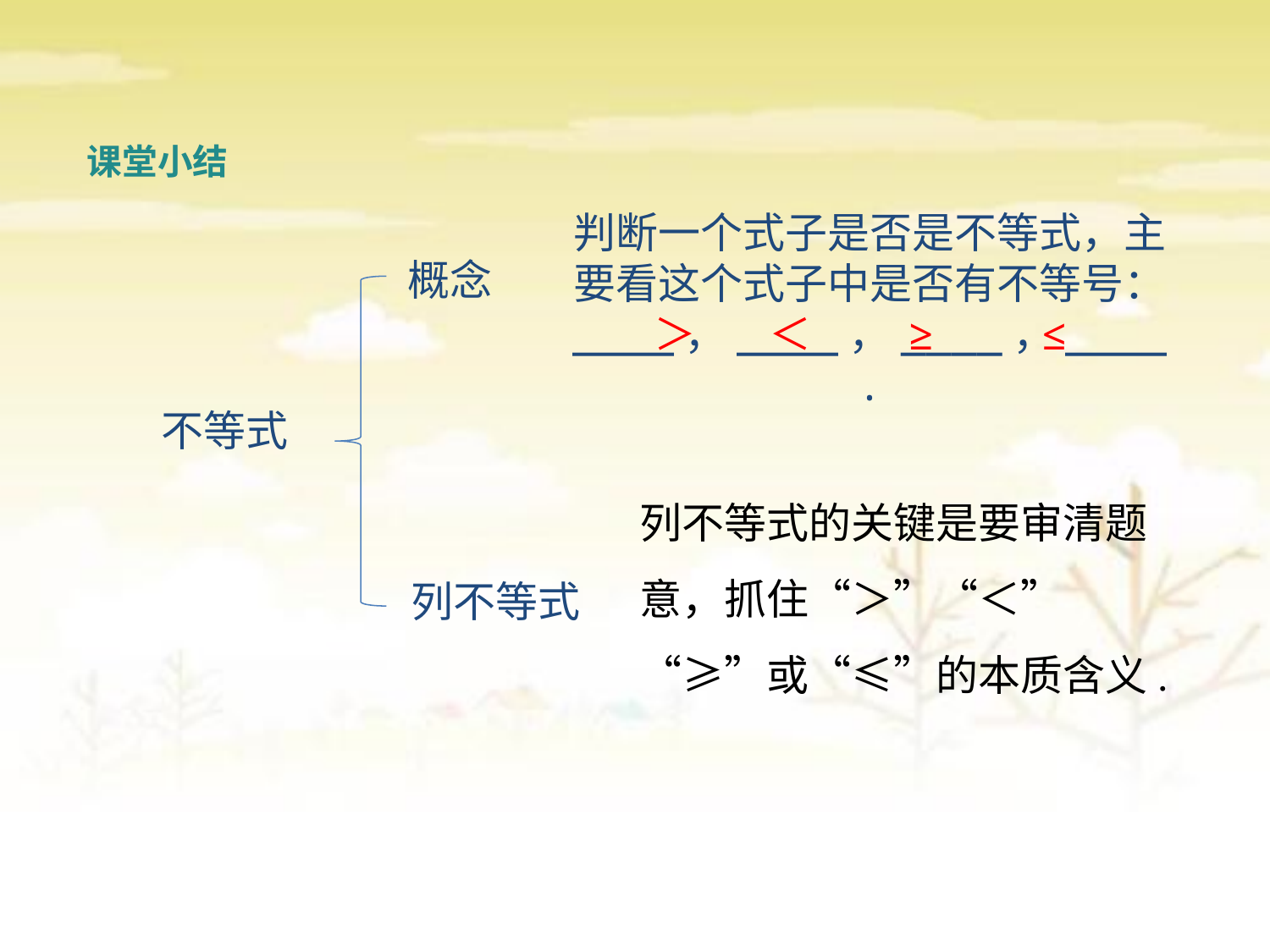

课堂小结
判断一个式子是否是不等式，主要看这个式子中是否有不等号：
____，____，____，____.
概念

＞
＜
≥
≤
不等式
列不等式的关键是要审清题意，抓住“＞”“＜”“≥”或“≤”的本质含义.
列不等式